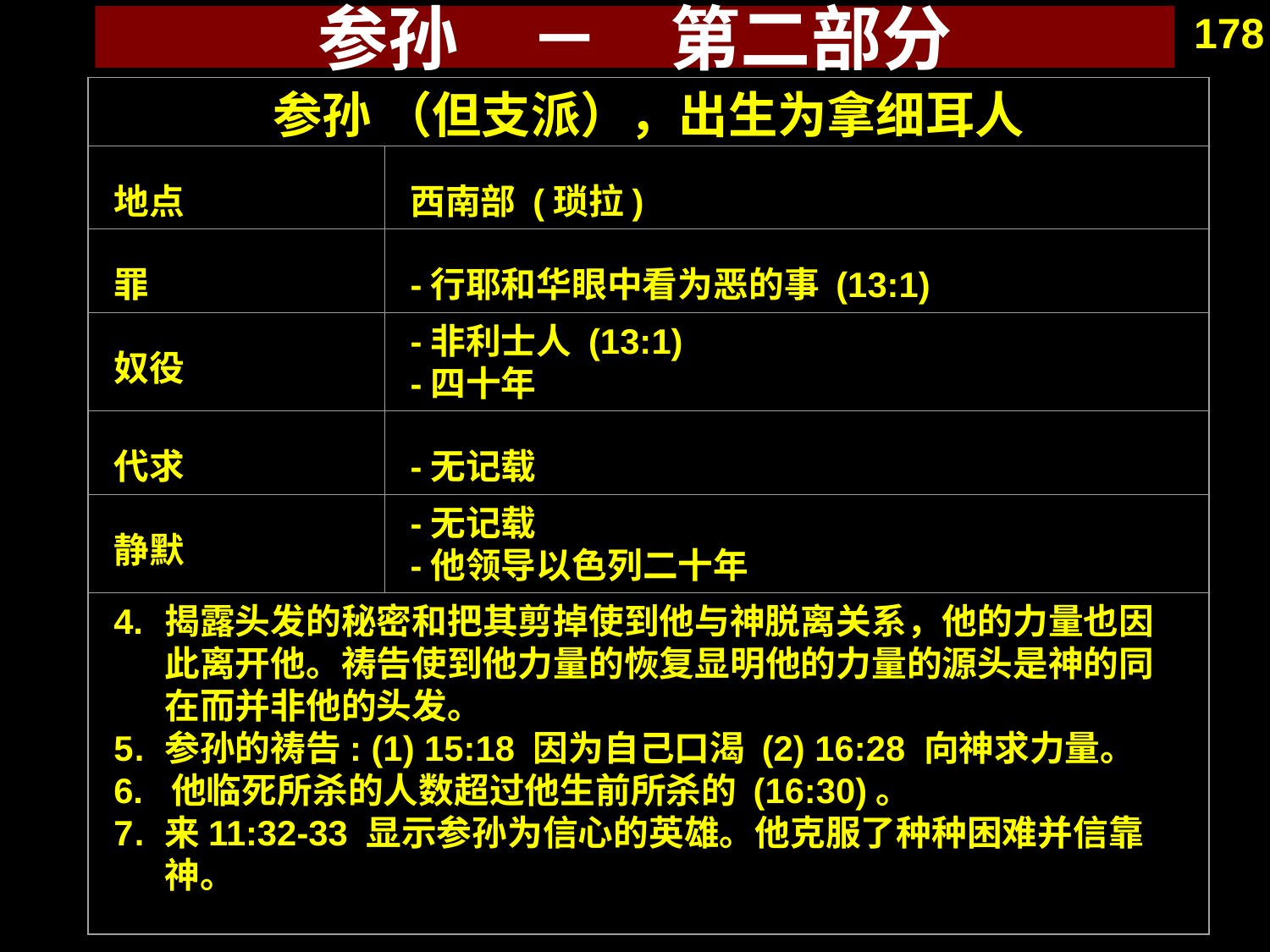

178

参孙　－　第二部分

参孙 （但支派），出生为拿细耳人

地点

西南部 (琐拉)

罪

-行耶和华眼中看为恶的事 (13:1)

奴役

-非利士人 (13:1)
-四十年

代求

-无记载

静默

-无记载
-他领导以色列二十年

4.	揭露头发的秘密和把其剪掉使到他与神脱离关系，他的力量也因此离开他。祷告使到他力量的恢复显明他的力量的源头是神的同在而并非他的头发。
参孙的祷告: (1) 15:18 因为自己口渴 (2) 16:28 向神求力量。
6.  他临死所杀的人数超过他生前所杀的 (16:30)。
来11:32-33 显示参孙为信心的英雄。他克服了种种困难并信靠神。